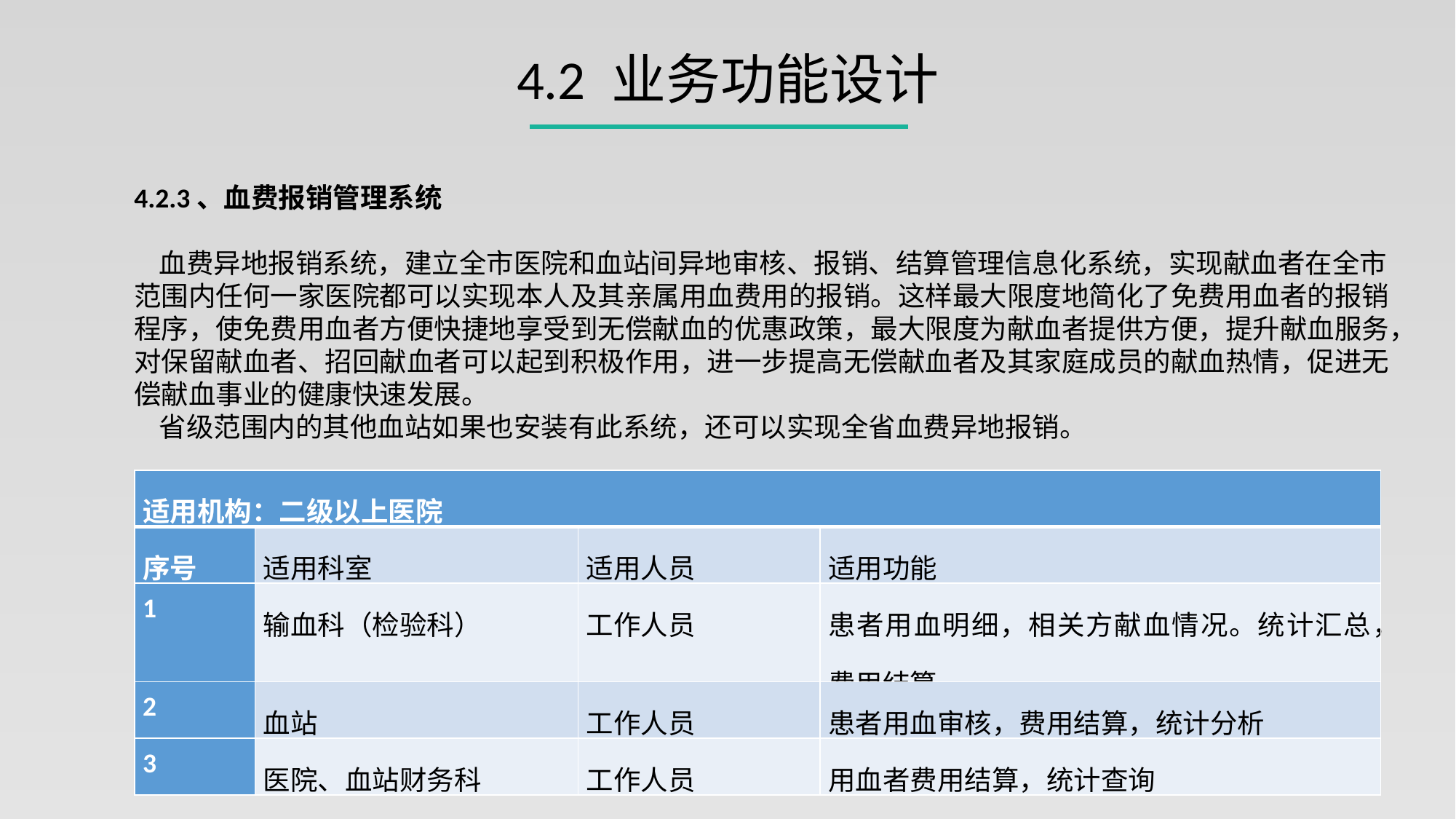

4.2 业务功能设计
4.2.3、血费报销管理系统

   血费异地报销系统，建立全市医院和血站间异地审核、报销、结算管理信息化系统，实现献血者在全市范围内任何一家医院都可以实现本人及其亲属用血费用的报销。这样最大限度地简化了免费用血者的报销程序，使免费用血者方便快捷地享受到无偿献血的优惠政策，最大限度为献血者提供方便，提升献血服务，对保留献血者、招回献血者可以起到积极作用，进一步提高无偿献血者及其家庭成员的献血热情，促进无偿献血事业的健康快速发展。
   省级范围内的其他血站如果也安装有此系统，还可以实现全省血费异地报销。
| 适用机构：二级以上医院 |  |  |  |
| --- | --- | --- | --- |
| 序号 | 适用科室 | 适用人员 | 适用功能 |
| 1 | 输血科（检验科） | 工作人员 | 患者用血明细，相关方献血情况。统计汇总，费用结算 |
| 2 | 血站 | 工作人员 | 患者用血审核，费用结算，统计分析 |
| 3 | 医院、血站财务科 | 工作人员 | 用血者费用结算，统计查询 |